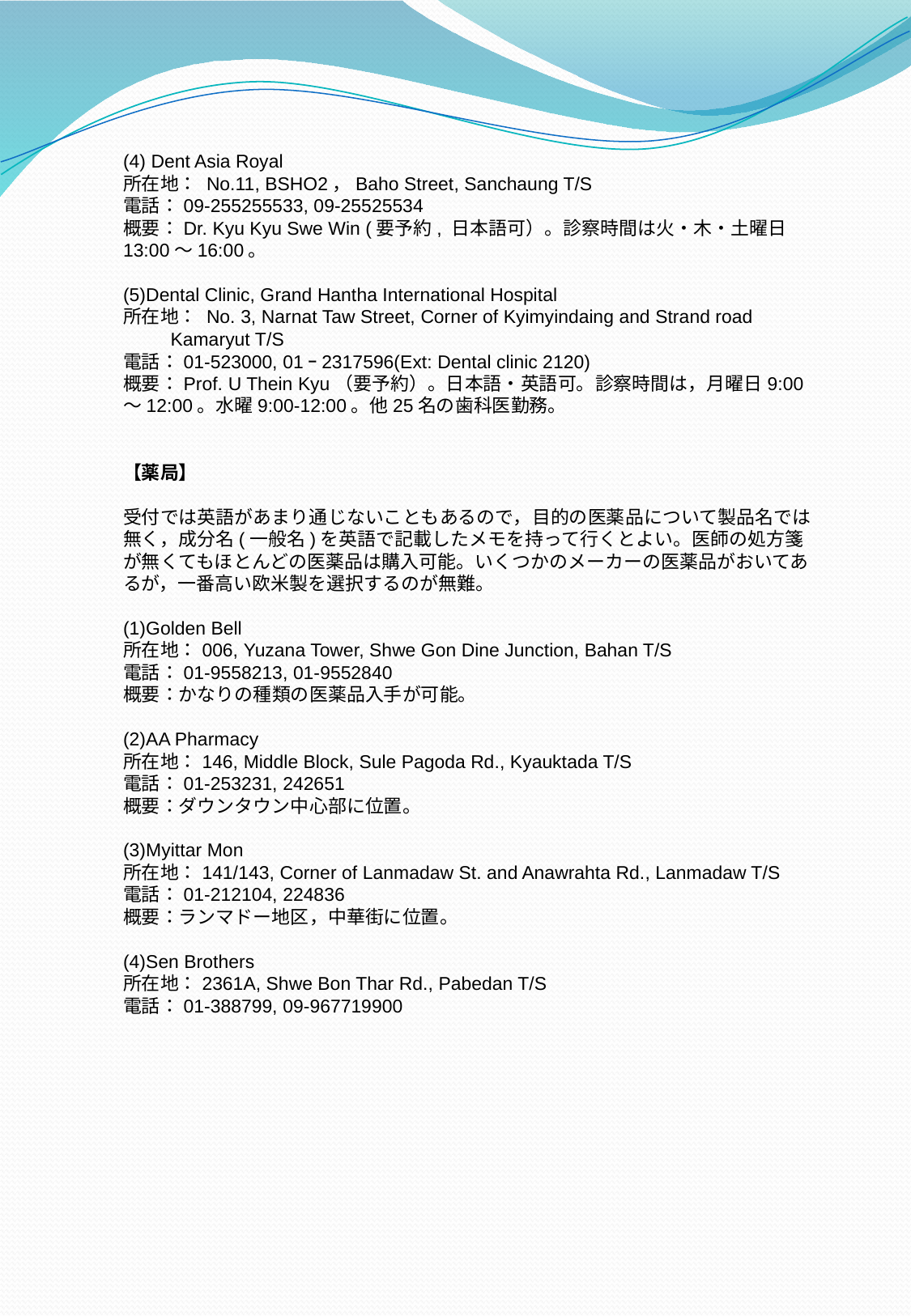

(4) Dent Asia Royal
所在地： No.11, BSHO2，Baho Street, Sanchaung T/S
電話：09-255255533, 09-25525534
概要：Dr. Kyu Kyu Swe Win (要予約, 日本語可）。診察時間は火・木・土曜日13:00～16:00。

(5)Dental Clinic, Grand Hantha International Hospital
所在地： No. 3, Narnat Taw Street, Corner of Kyimyindaing and Strand road
         Kamaryut T/S
電話：01-523000, 01ｰ2317596(Ext: Dental clinic 2120)
概要：Prof. U Thein Kyu（要予約）。日本語・英語可。診察時間は，月曜日9:00～12:00。水曜9:00-12:00。他25名の歯科医勤務。

【薬局】

受付では英語があまり通じないこともあるので，目的の医薬品について製品名では無く，成分名(一般名)を英語で記載したメモを持って行くとよい。医師の処方箋が無くてもほとんどの医薬品は購入可能。いくつかのメーカーの医薬品がおいてあるが，一番高い欧米製を選択するのが無難。

(1)Golden Bell
所在地：006, Yuzana Tower, Shwe Gon Dine Junction, Bahan T/S
電話：01-9558213, 01-9552840
概要：かなりの種類の医薬品入手が可能。

(2)AA Pharmacy
所在地：146, Middle Block, Sule Pagoda Rd., Kyauktada T/S
電話：01-253231, 242651
概要：ダウンタウン中心部に位置。

(3)Myittar Mon
所在地：141/143, Corner of Lanmadaw St. and Anawrahta Rd., Lanmadaw T/S
電話：01-212104, 224836
概要：ランマドー地区，中華街に位置。

(4)Sen Brothers
所在地：2361A, Shwe Bon Thar Rd., Pabedan T/S
電話：01-388799, 09-967719900